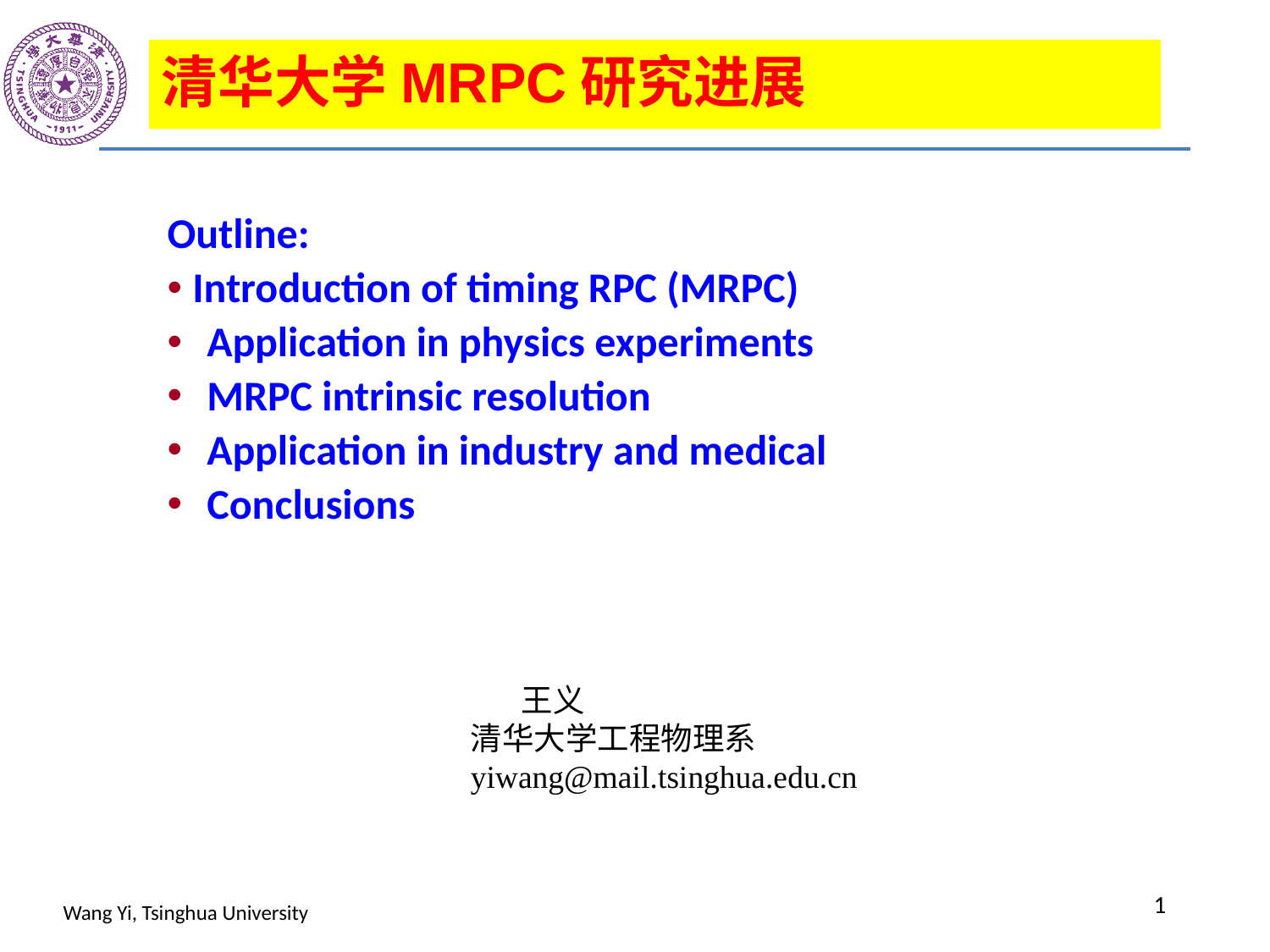

清华大学MRPC研究进展
Outline:
Introduction of timing RPC (MRPC)
 Application in physics experiments
 MRPC intrinsic resolution
 Application in industry and medical
 Conclusions

      王义
清华大学工程物理系
yiwang@mail.tsinghua.edu.cn

1